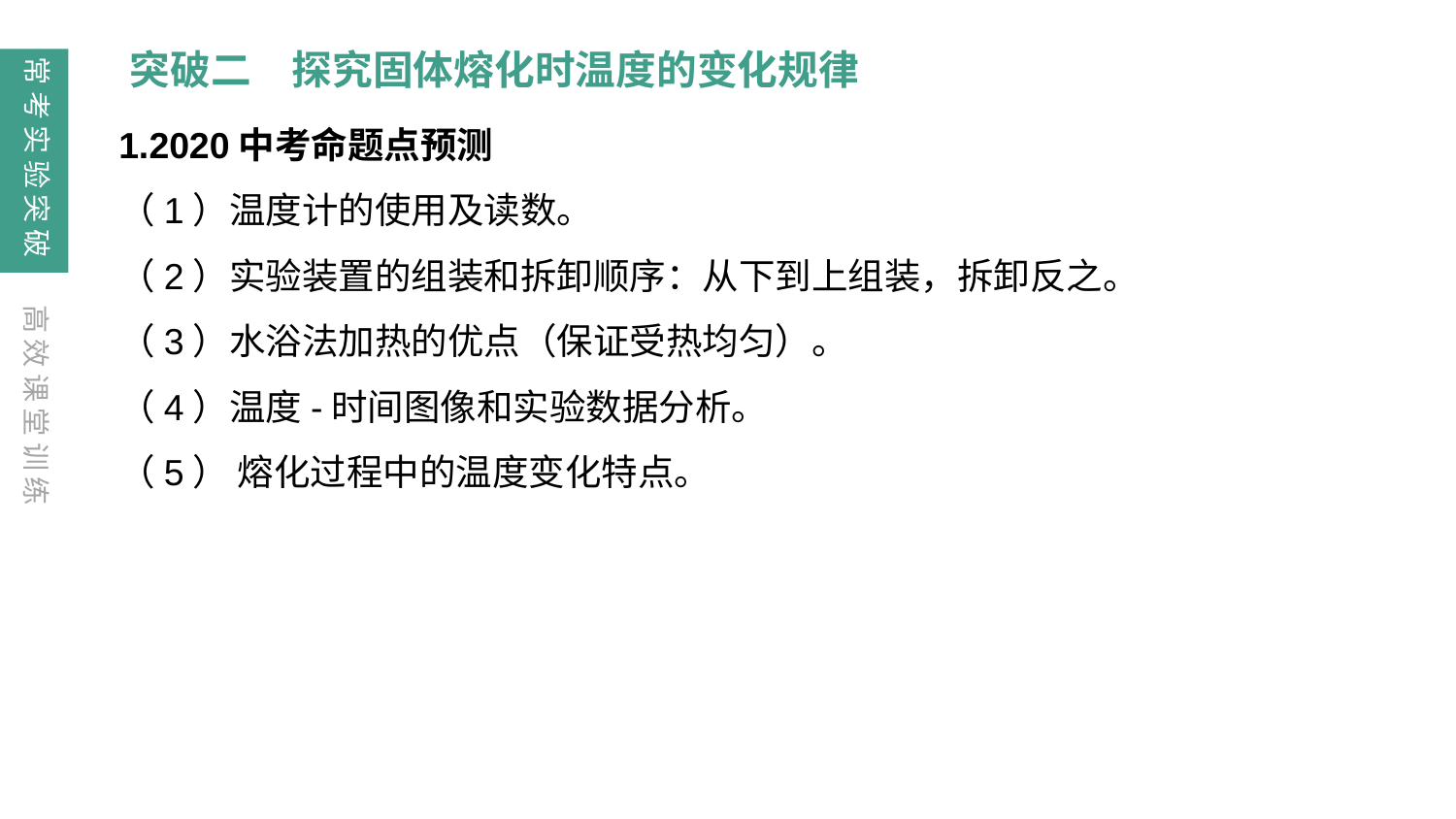

突破二　探究固体熔化时温度的变化规律
常考实验突破

1.2020中考命题点预测
（1）温度计的使用及读数。
（2）实验装置的组装和拆卸顺序：从下到上组装，拆卸反之。
（3）水浴法加热的优点（保证受热均匀）。
（4）温度-时间图像和实验数据分析。
（5） 熔化过程中的温度变化特点。
高效课堂训练